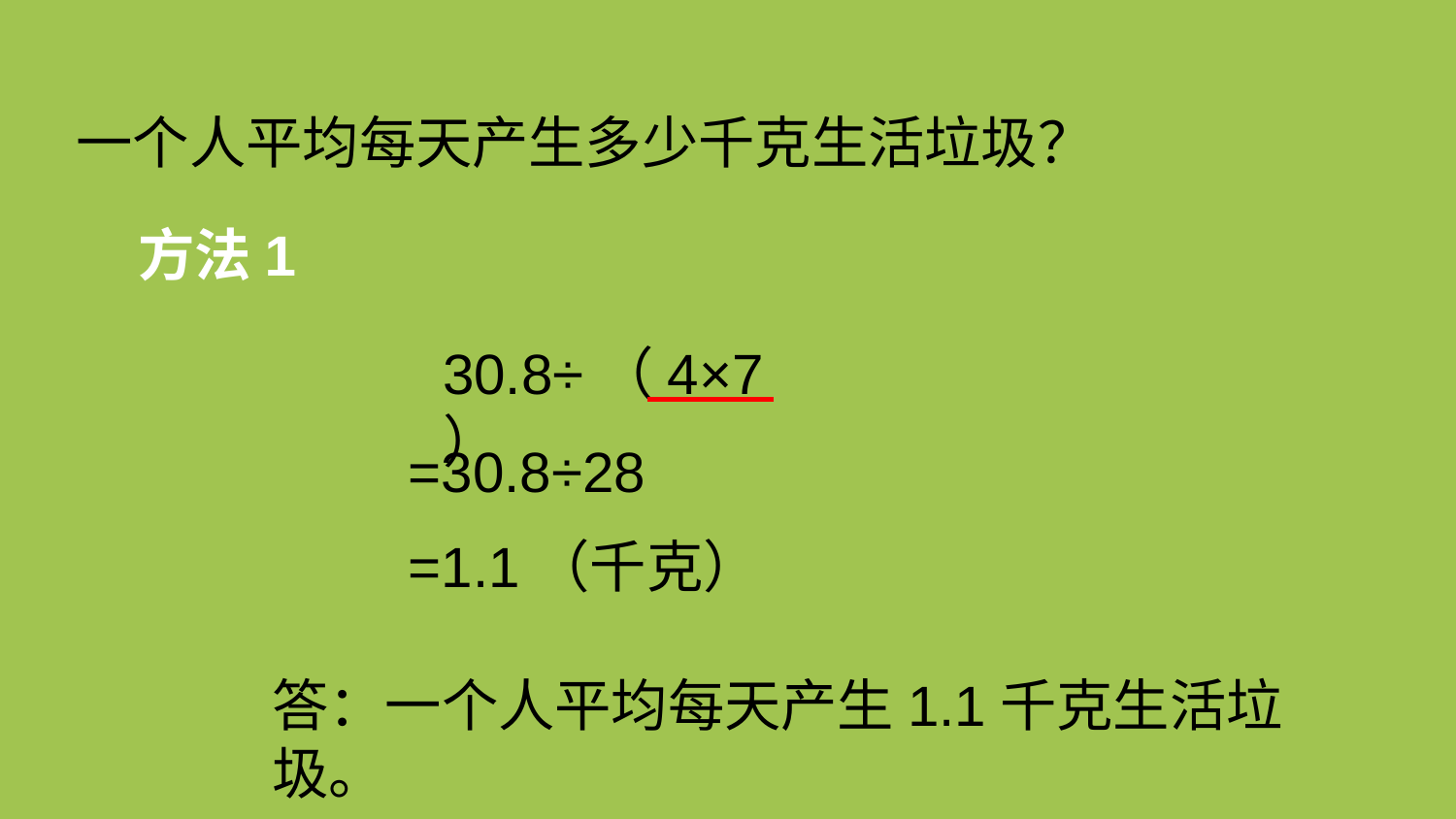

一个人平均每天产生多少千克生活垃圾？
方法1
30.8÷（4×7）
=30.8÷28
=1.1（千克）
答：一个人平均每天产生1.1千克生活垃圾。